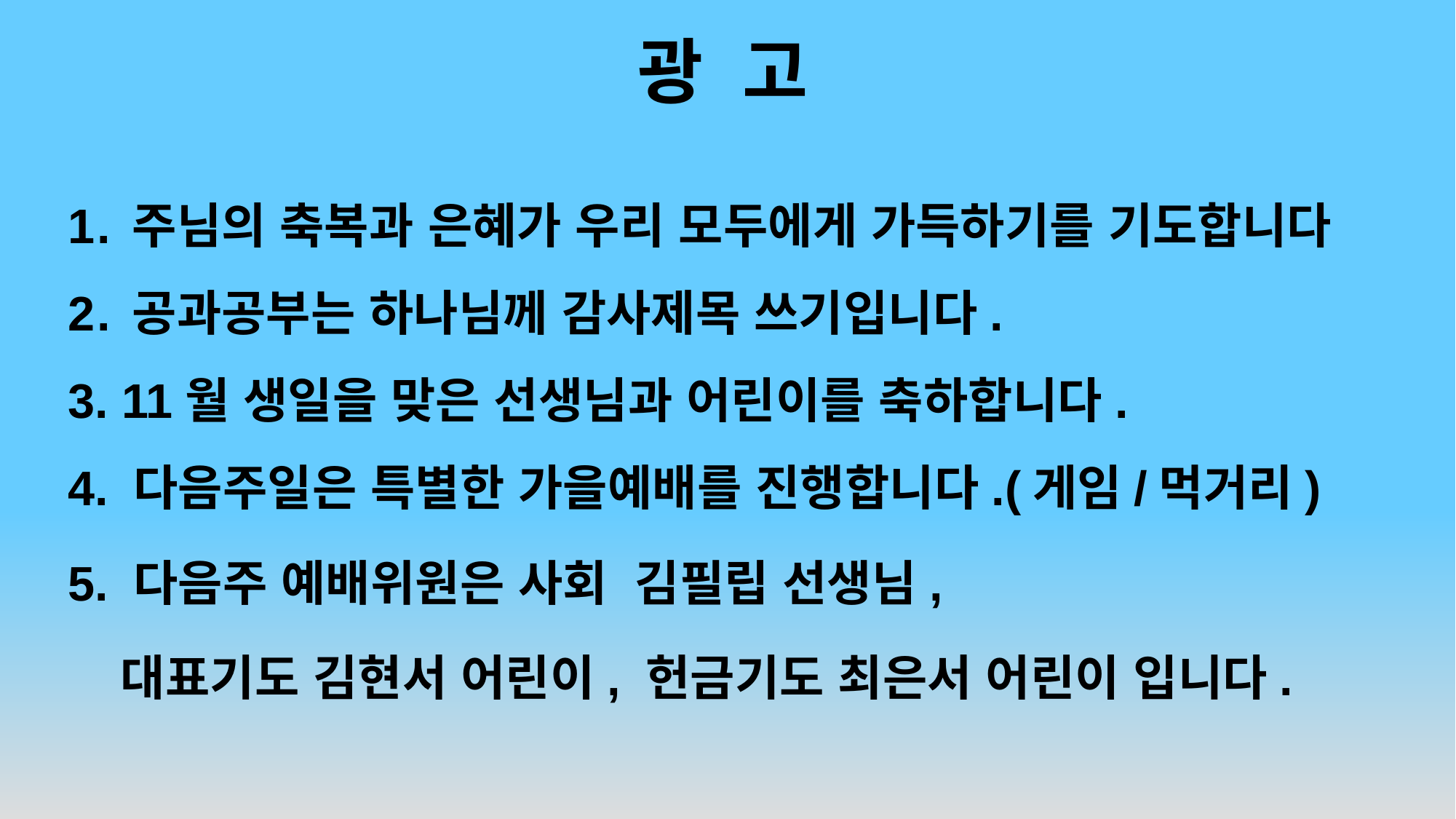

# 광  고
주님의 축복과 은혜가 우리 모두에게 가득하기를 기도합니다
공과공부는 하나님께 감사제목 쓰기입니다.
3. 11월 생일을 맞은 선생님과 어린이를 축하합니다.
4. 다음주일은 특별한 가을예배를 진행합니다.(게임/먹거리)
5. 다음주 예배위원은 사회  김필립 선생님,
   대표기도 김현서 어린이, 헌금기도 최은서 어린이 입니다.